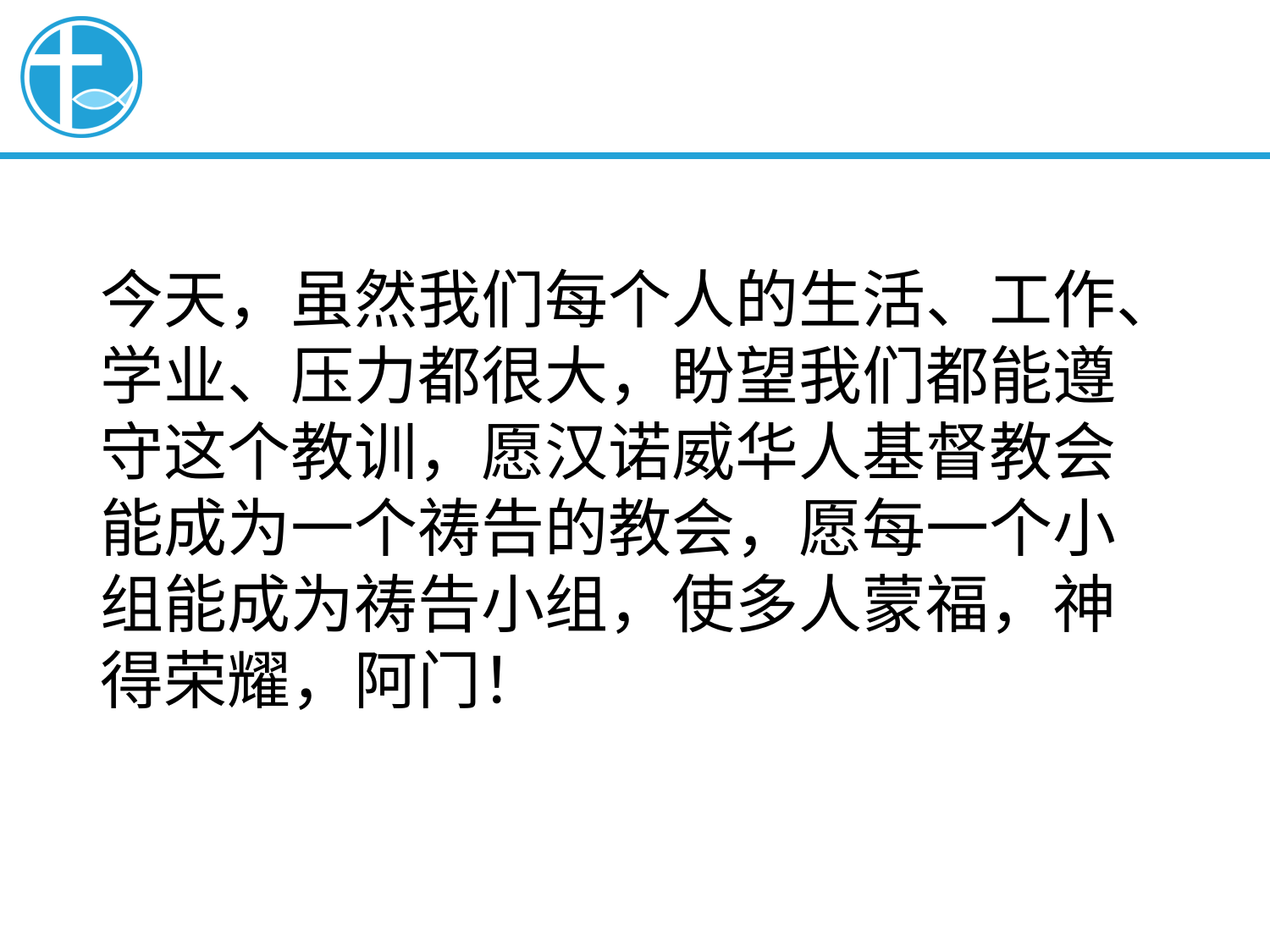

#
今天，虽然我们每个人的生活、工作、学业、压力都很大，盼望我们都能遵守这个教训，愿汉诺威华人基督教会能成为一个祷告的教会，愿每一个小组能成为祷告小组，使多人蒙福，神得荣耀，阿门！